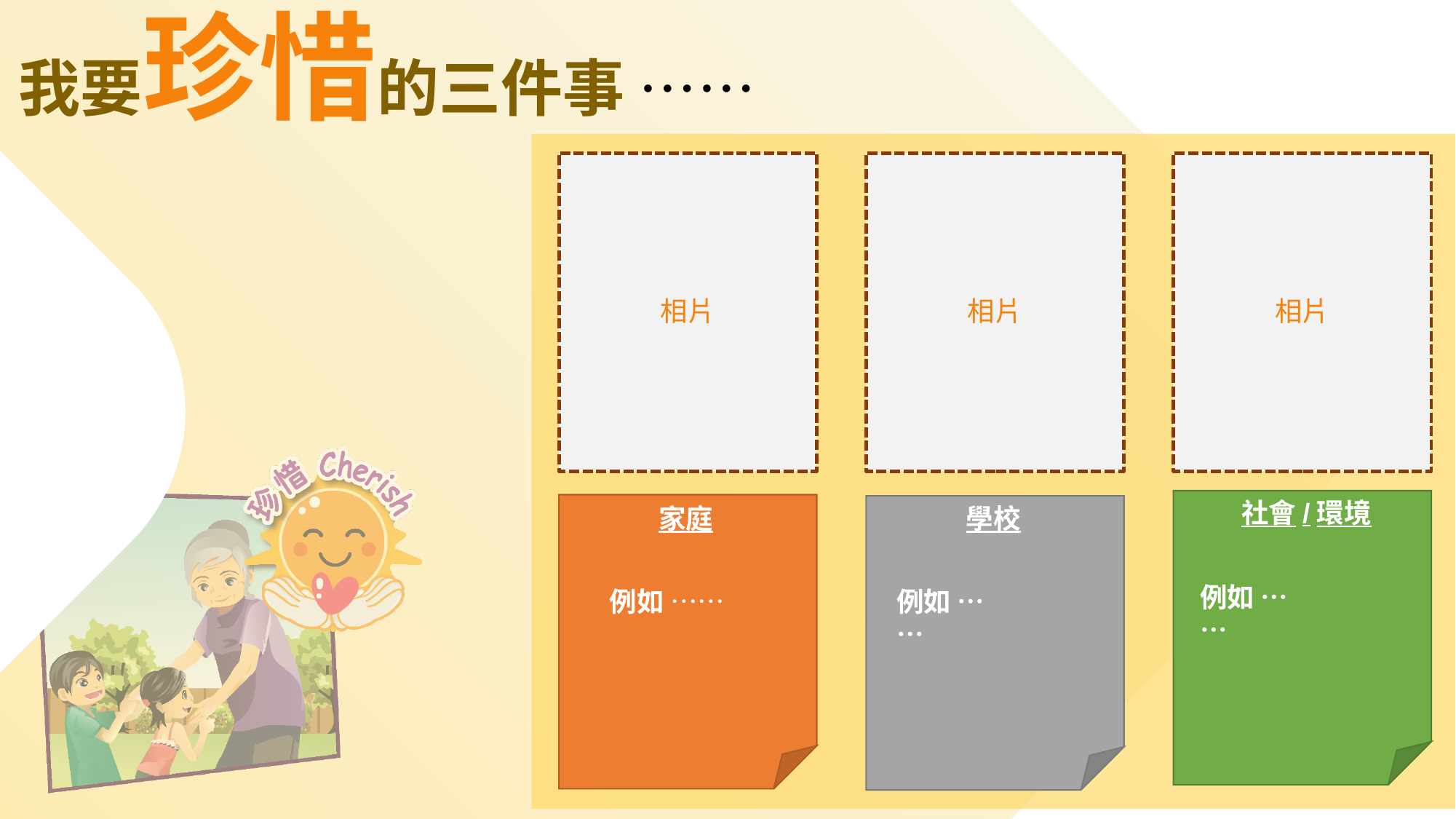

我要珍惜的三件事 ……

相片
相片
相片

社會/環境

家庭
學校

例如 ……
例如 ……
例如 ……